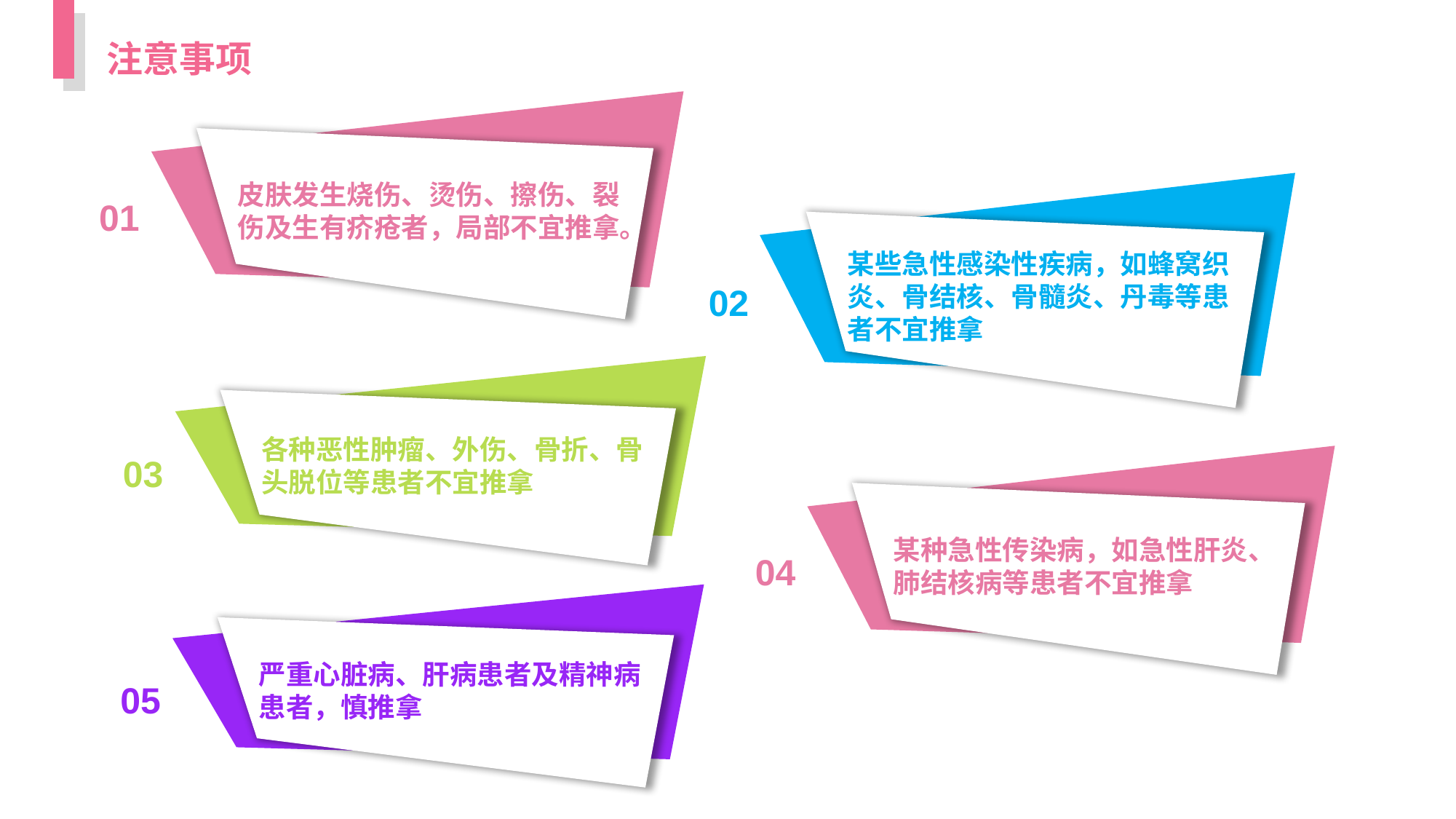

注意事项

皮肤发生烧伤、烫伤、擦伤、裂伤及生有疥疮者，局部不宜推拿。
01

某些急性感染性疾病，如蜂窝织炎、骨结核、骨髓炎、丹毒等患者不宜推拿
02

各种恶性肿瘤、外伤、骨折、骨头脱位等患者不宜推拿
03

某种急性传染病，如急性肝炎、肺结核病等患者不宜推拿
04

严重心脏病、肝病患者及精神病患者，慎推拿
05